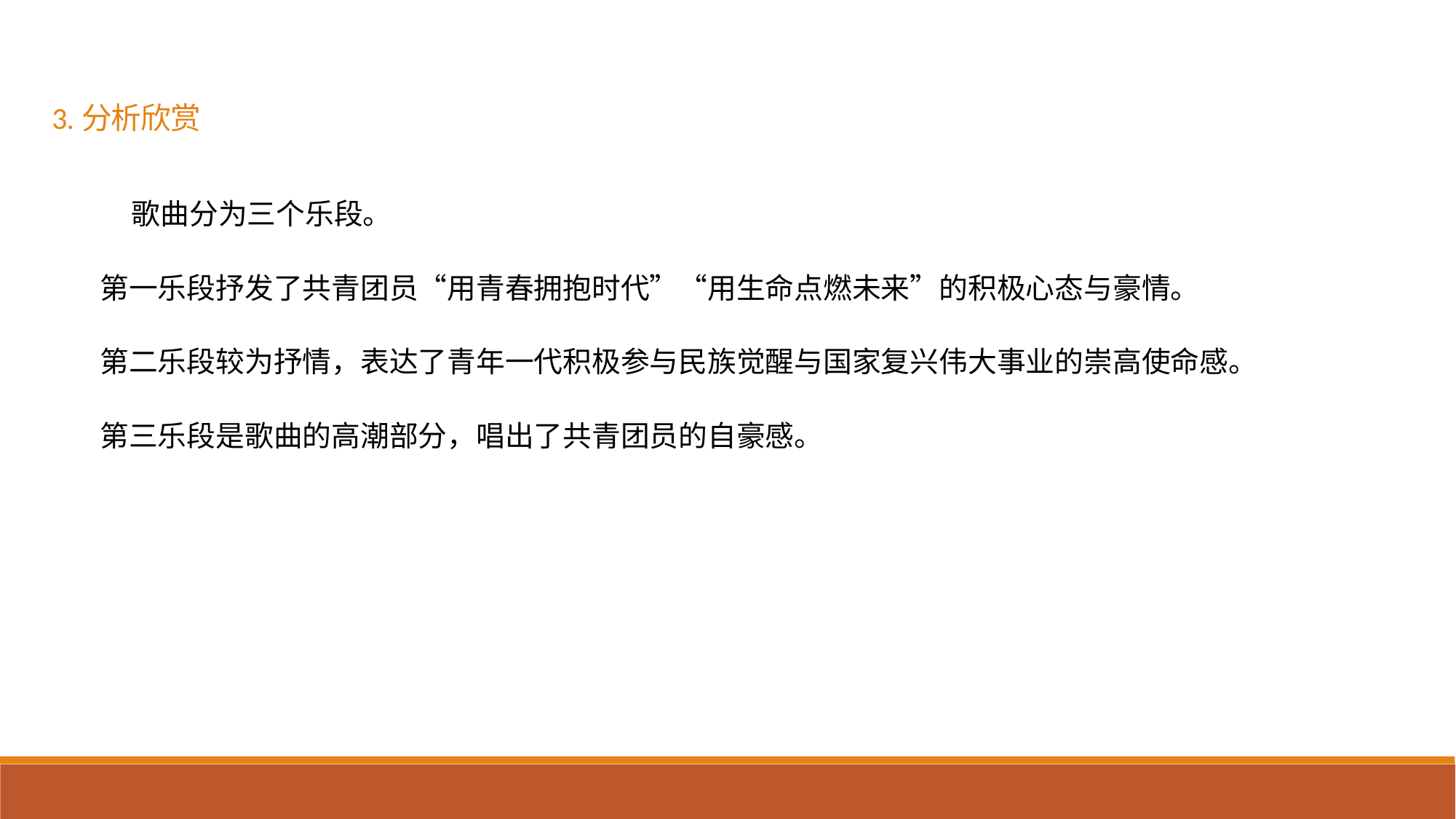

3.分析欣赏
          歌曲分为三个乐段。
    第一乐段抒发了共青团员“用青春拥抱时代”“用生命点燃未来”的积极心态与豪情。
    第二乐段较为抒情，表达了青年一代积极参与民族觉醒与国家复兴伟大事业的崇高使命感。
    第三乐段是歌曲的高潮部分，唱出了共青团员的自豪感。